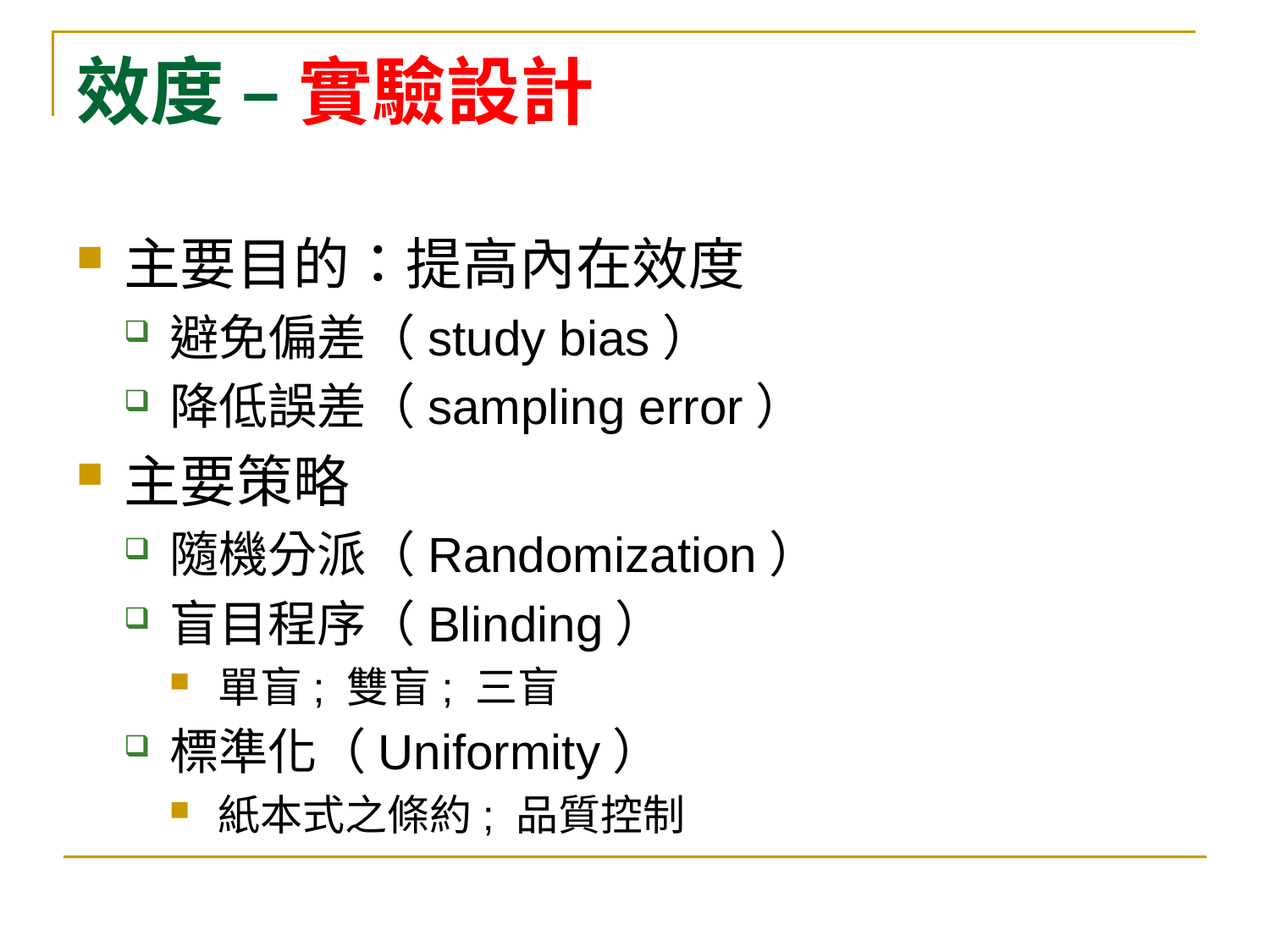

# 效度 – 實驗設計
主要目的：提高內在效度
避免偏差（study bias）
降低誤差（sampling error）
主要策略
隨機分派（Randomization）
盲目程序（Blinding）
單盲; 雙盲; 三盲
標準化（Uniformity）
紙本式之條約; 品質控制